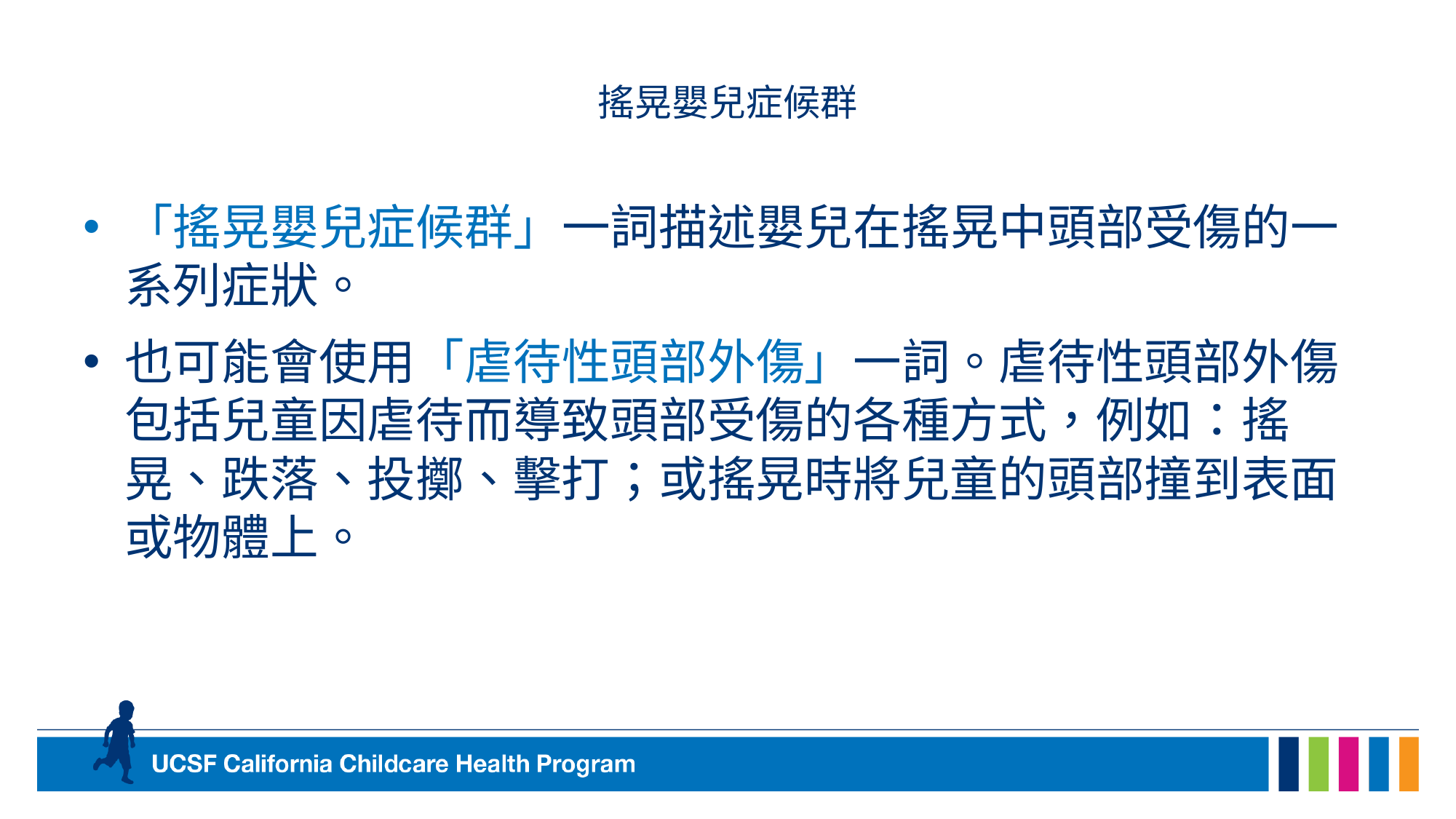

# 搖晃嬰兒症候群
「搖晃嬰兒症候群」一詞描述嬰兒在搖晃中頭部受傷的一系列症狀。
也可能會使用「虐待性頭部外傷」一詞。虐待性頭部外傷包括兒童因虐待而導致頭部受傷的各種方式，例如：搖晃、跌落、投擲、擊打；或搖晃時將兒童的頭部撞到表面或物體上。